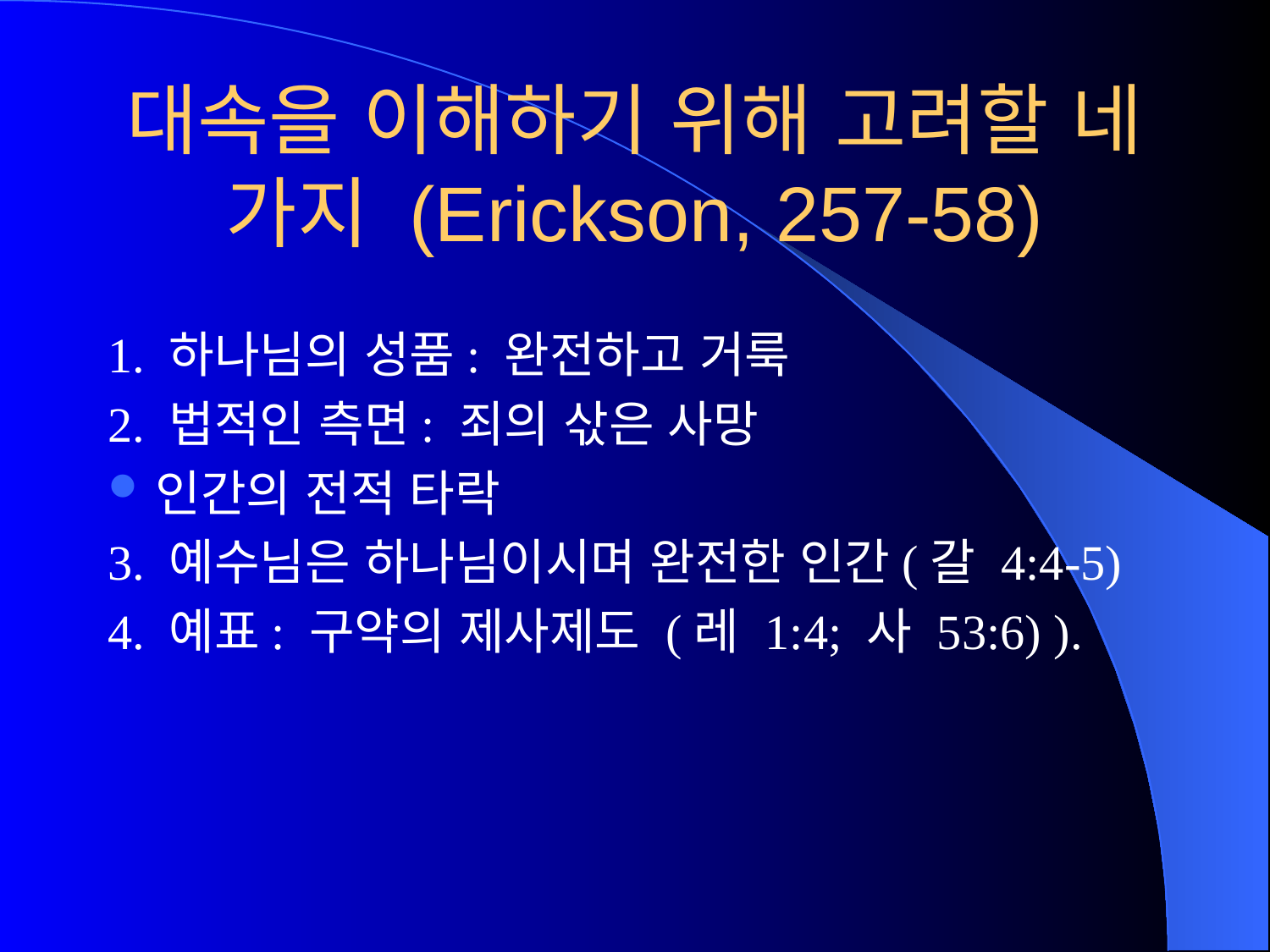

# 대속을 이해하기 위해 고려할 네 가지 (Erickson, 257-58)
1. 하나님의 성품: 완전하고 거룩
2. 법적인 측면: 죄의 삯은 사망
인간의 전적 타락
3. 예수님은 하나님이시며 완전한 인간(갈 4:4-5)
4. 예표: 구약의 제사제도 (레 1:4; 사 53:6) ).